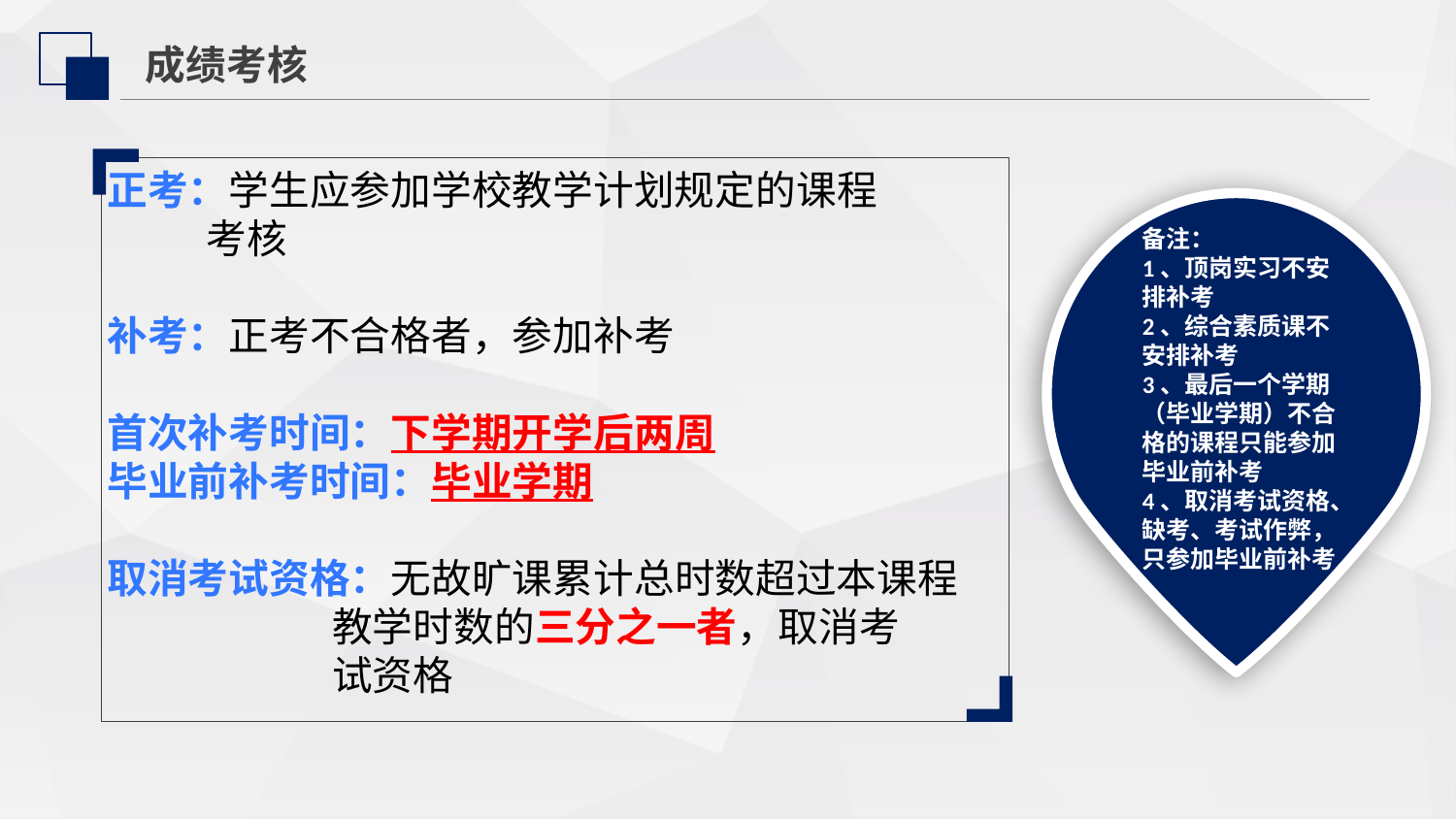

成绩考核

正考：学生应参加学校教学计划规定的课程
          考核

补考：正考不合格者，参加补考

首次补考时间：下学期开学后两周
毕业前补考时间：毕业学期

取消考试资格：无故旷课累计总时数超过本课程
                        教学时数的三分之一者，取消考
                        试资格

备注：
1、顶岗实习不安排补考
2、综合素质课不安排补考
3、最后一个学期（毕业学期）不合格的课程只能参加毕业前补考
4、取消考试资格、缺考、考试作弊，只参加毕业前补考